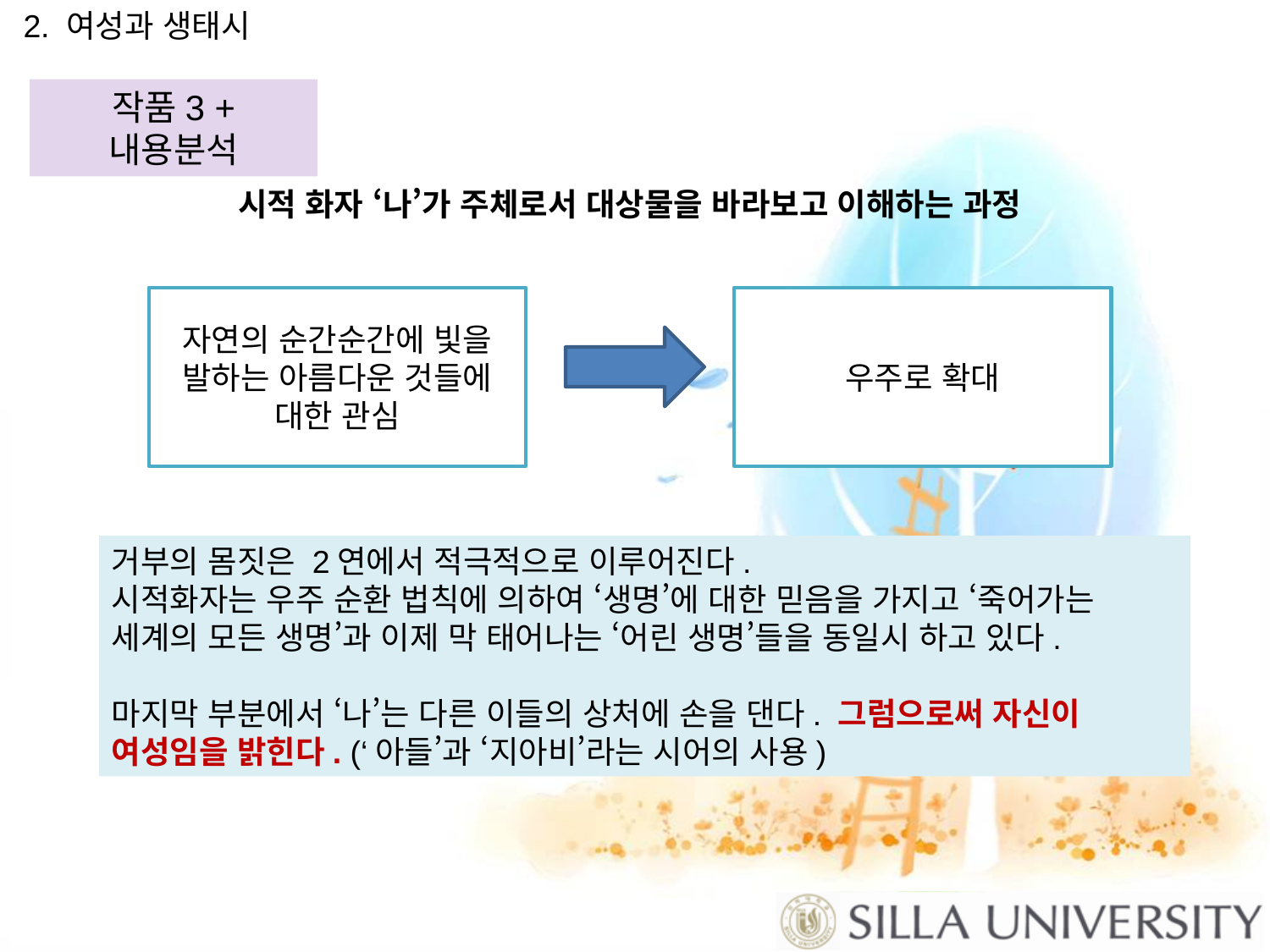

작품3 + 내용분석
시적 화자 ‘나’가 주체로서 대상물을 바라보고 이해하는 과정
자연의 순간순간에 빛을 발하는 아름다운 것들에 대한 관심
우주로 확대

거부의 몸짓은 2연에서 적극적으로 이루어진다.
시적화자는 우주 순환 법칙에 의하여 ‘생명’에 대한 믿음을 가지고 ‘죽어가는 세계의 모든 생명’과 이제 막 태어나는 ‘어린 생명’들을 동일시 하고 있다.

마지막 부분에서 ‘나’는 다른 이들의 상처에 손을 댄다. 그럼으로써 자신이 여성임을 밝힌다. (‘아들’과 ‘지아비’라는 시어의 사용)